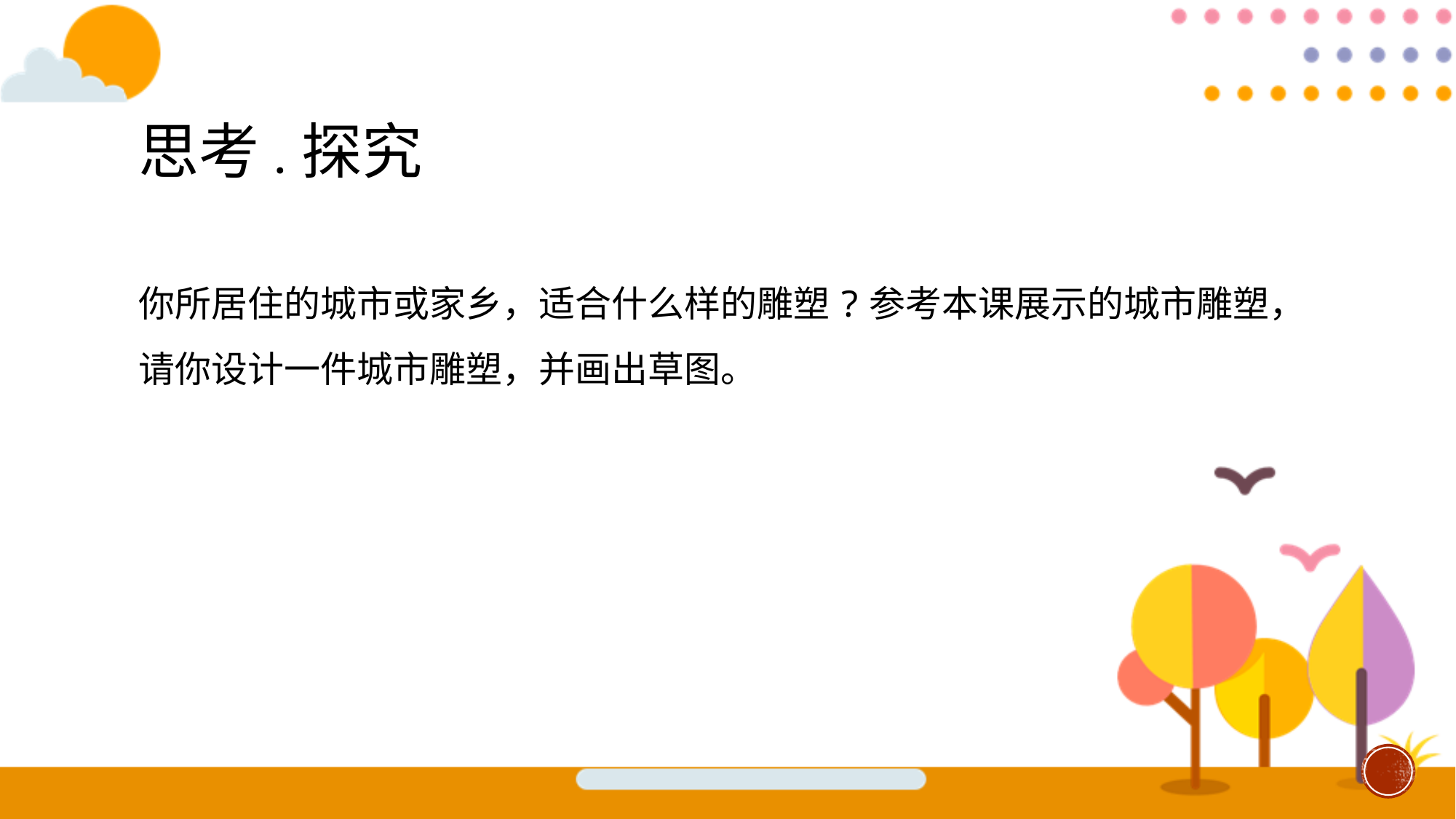

# 思考.探究
你所居住的城市或家乡，适合什么样的雕塑?参考本课展示的城市雕塑，请你设计一件城市雕塑，并画出草图。